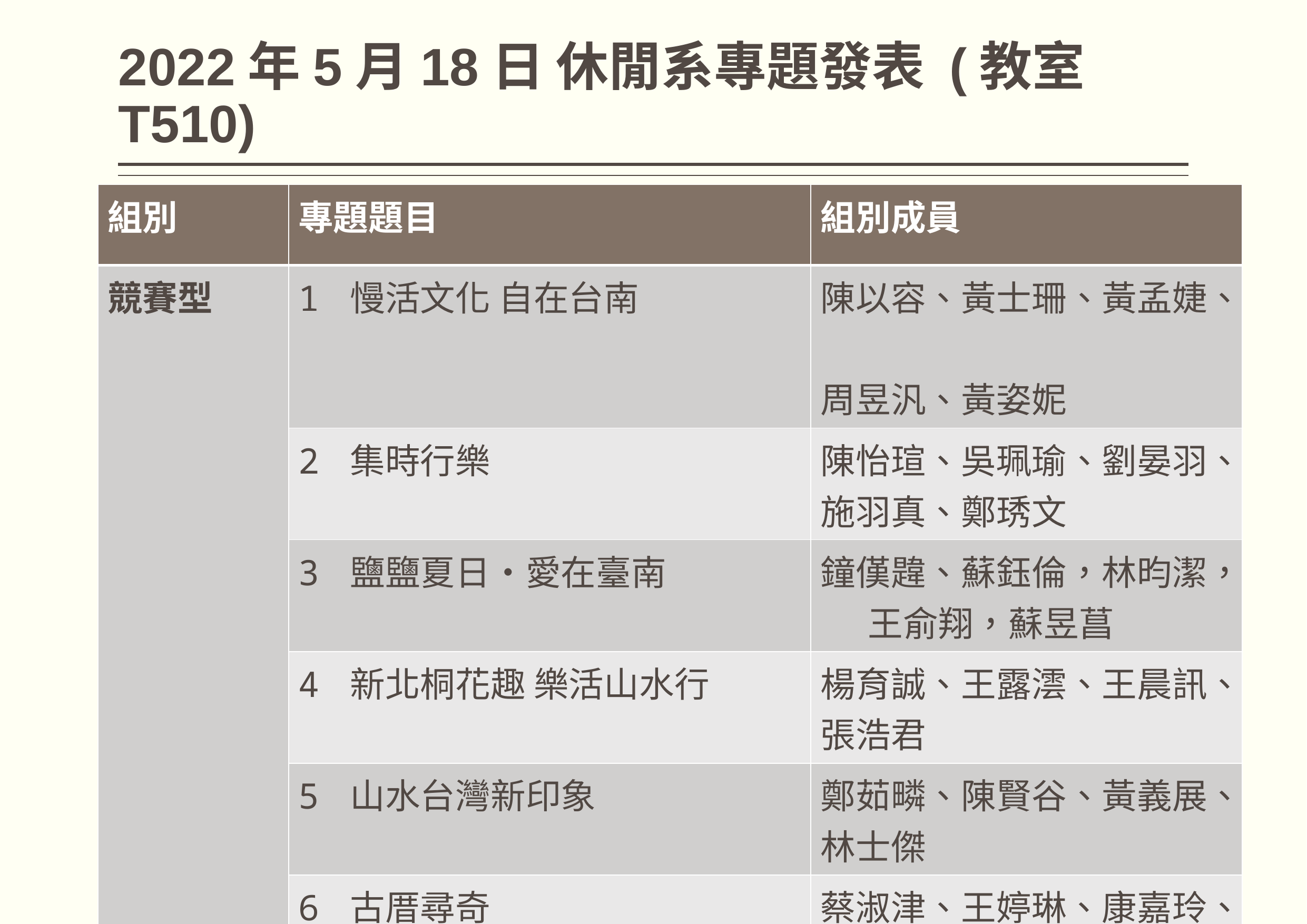

# 2022年5月18日 休閒系專題發表 (教室T510)
| 組別 | 專題題目 | 組別成員 |
| --- | --- | --- |
| 競賽型 | 1 慢活文化 自在台南 | 陳以容、黃士珊、黃孟婕、 周昱汎、黃姿妮 |
|  | 2 集時行樂 | 陳怡瑄、吳珮瑜、劉晏羽、施羽真、鄭琇文 |
|  | 3 鹽鹽夏日•愛在臺南 | 鐘傼韙、蘇鈺倫，林昀潔， 王俞翔，蘇昱菖 |
|  | 4 新北桐花趣 樂活山水行 | 楊育誠、王露澐、王晨訊、張浩君 |
|  | 5 山水台灣新印象 | 鄭茹疄、陳賢谷、黃義展、林士傑 |
|  | 6 古厝尋奇 | 蔡淑津、王婷琳、康嘉玲、郭俊志、 |
|  | 7 創新遊程、創業思想 | 胡睿承、林宗穎、陳鴻陞、林柏學、廖中煜 |